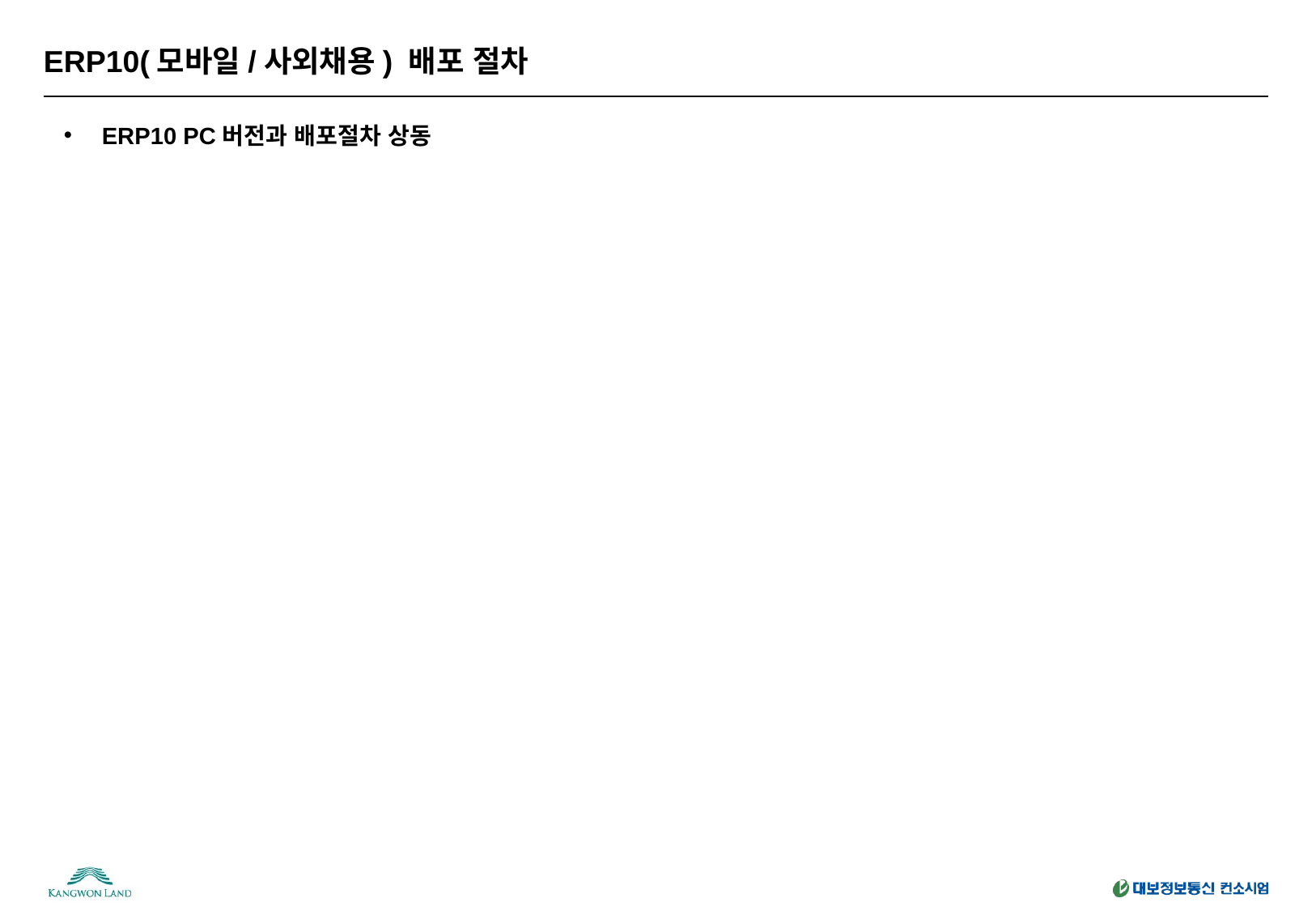

# ERP10(모바일/사외채용) 배포 절차
ERP10 PC버전과 배포절차 상동